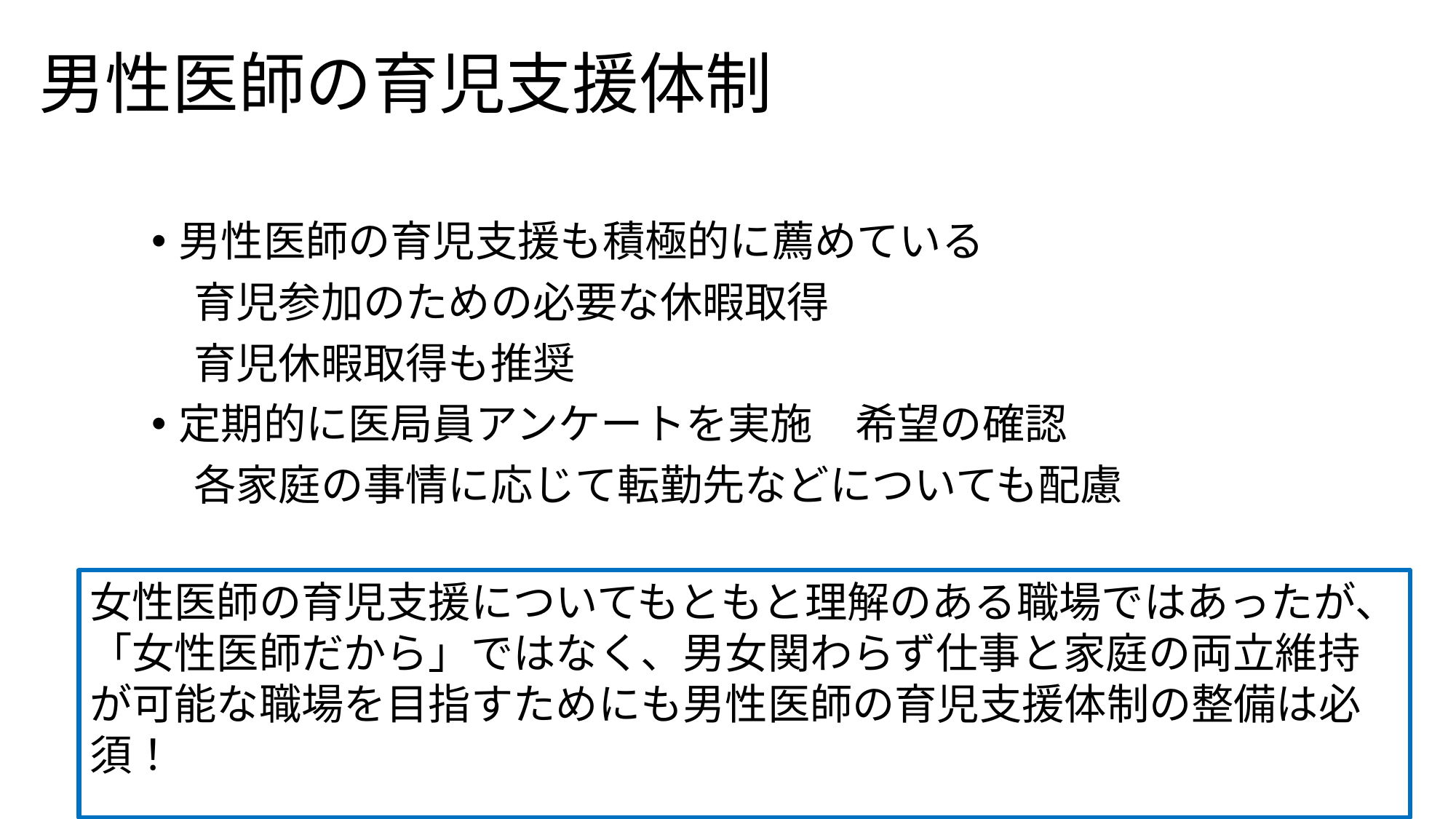

# 男性医師の育児支援体制

男性医師の育児支援も積極的に薦めている
　育児参加のための必要な休暇取得
　育児休暇取得も推奨
定期的に医局員アンケートを実施　希望の確認
　各家庭の事情に応じて転勤先などについても配慮

女性医師の育児支援についてもともと理解のある職場ではあったが、
「女性医師だから」ではなく、男女関わらず仕事と家庭の両立維持が可能な職場を目指すためにも男性医師の育児支援体制の整備は必須！